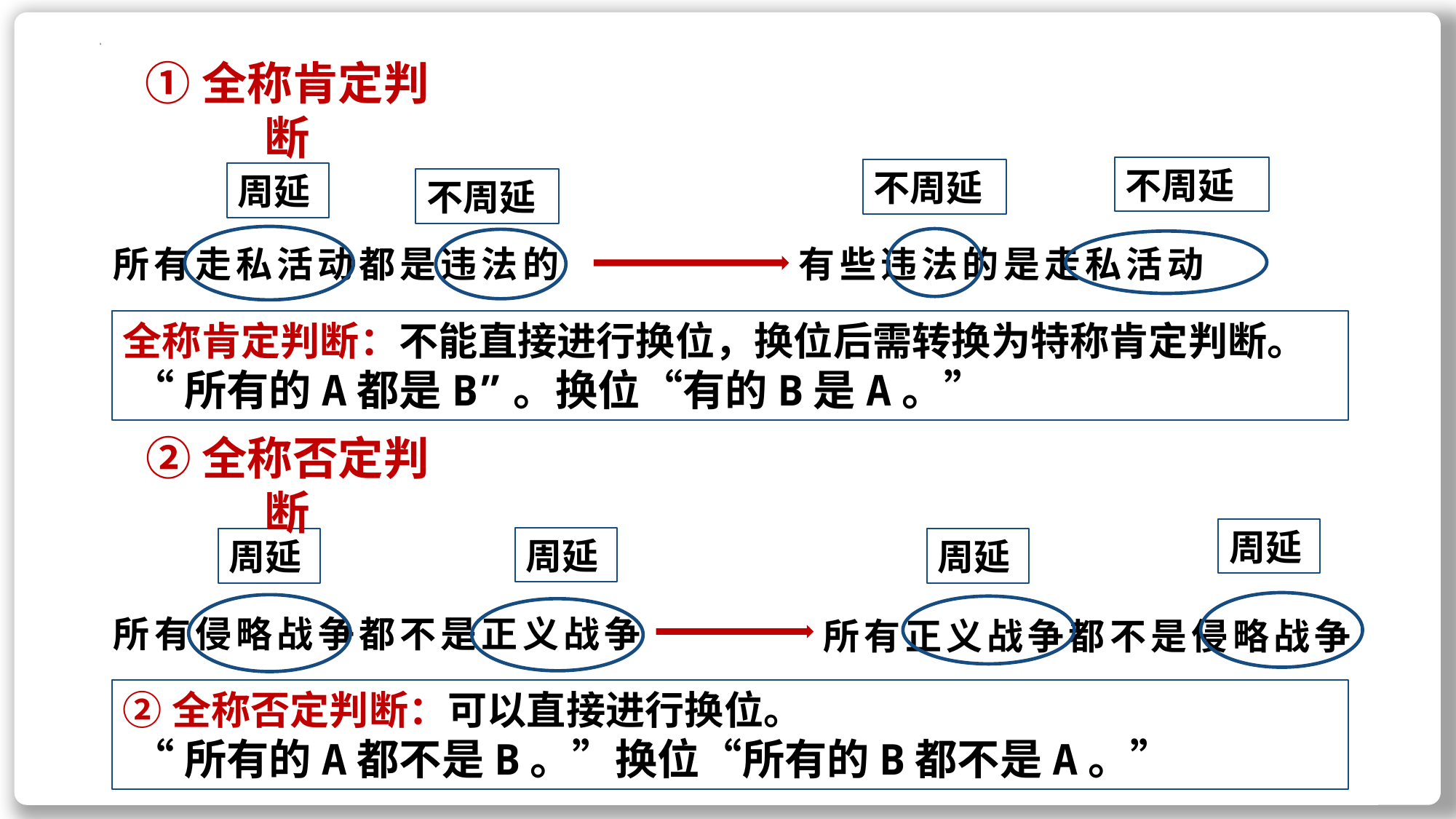

①全称肯定判断
不周延
不周延
周延
不周延

所有走私活动都是违法的
有些违法的是走私活动

全称肯定判断：不能直接进行换位，换位后需转换为特称肯定判断。
 “所有的A都是B”。换位“有的B是A。”
②全称否定判断
周延
周延
周延
周延

所有侵略战争都不是正义战争

所有正义战争都不是侵略战争

②全称否定判断：可以直接进行换位。
 “所有的A都不是B。”换位“所有的B都不是A。”